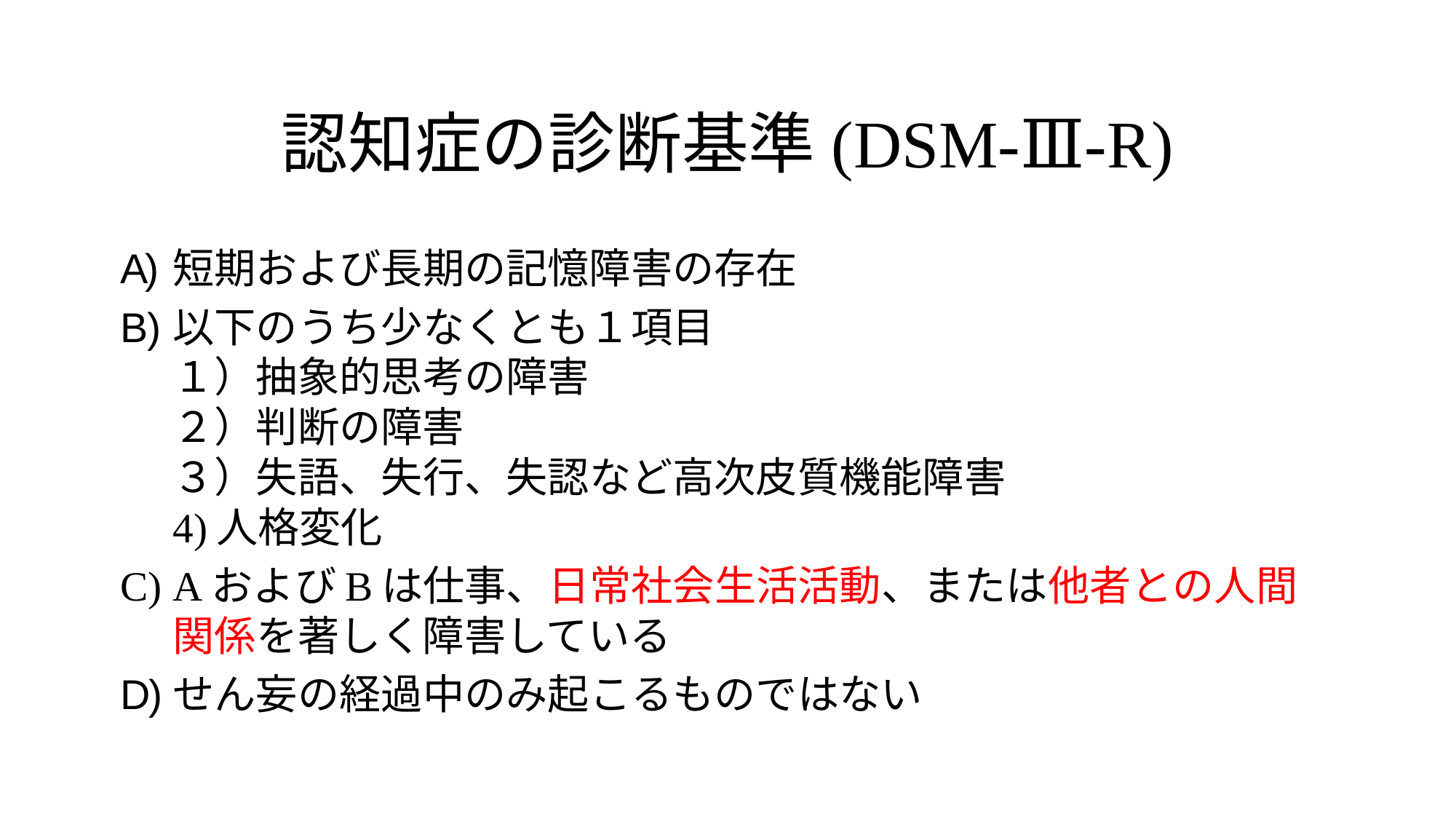

# 認知症の診断基準(DSM-Ⅲ-R)
短期および長期の記憶障害の存在
以下のうち少なくとも１項目
１）抽象的思考の障害
２）判断の障害
３）失語、失行、失認など高次皮質機能障害
4)人格変化
AおよびBは仕事、日常社会生活活動、または他者との人間関係を著しく障害している
せん妄の経過中のみ起こるものではない